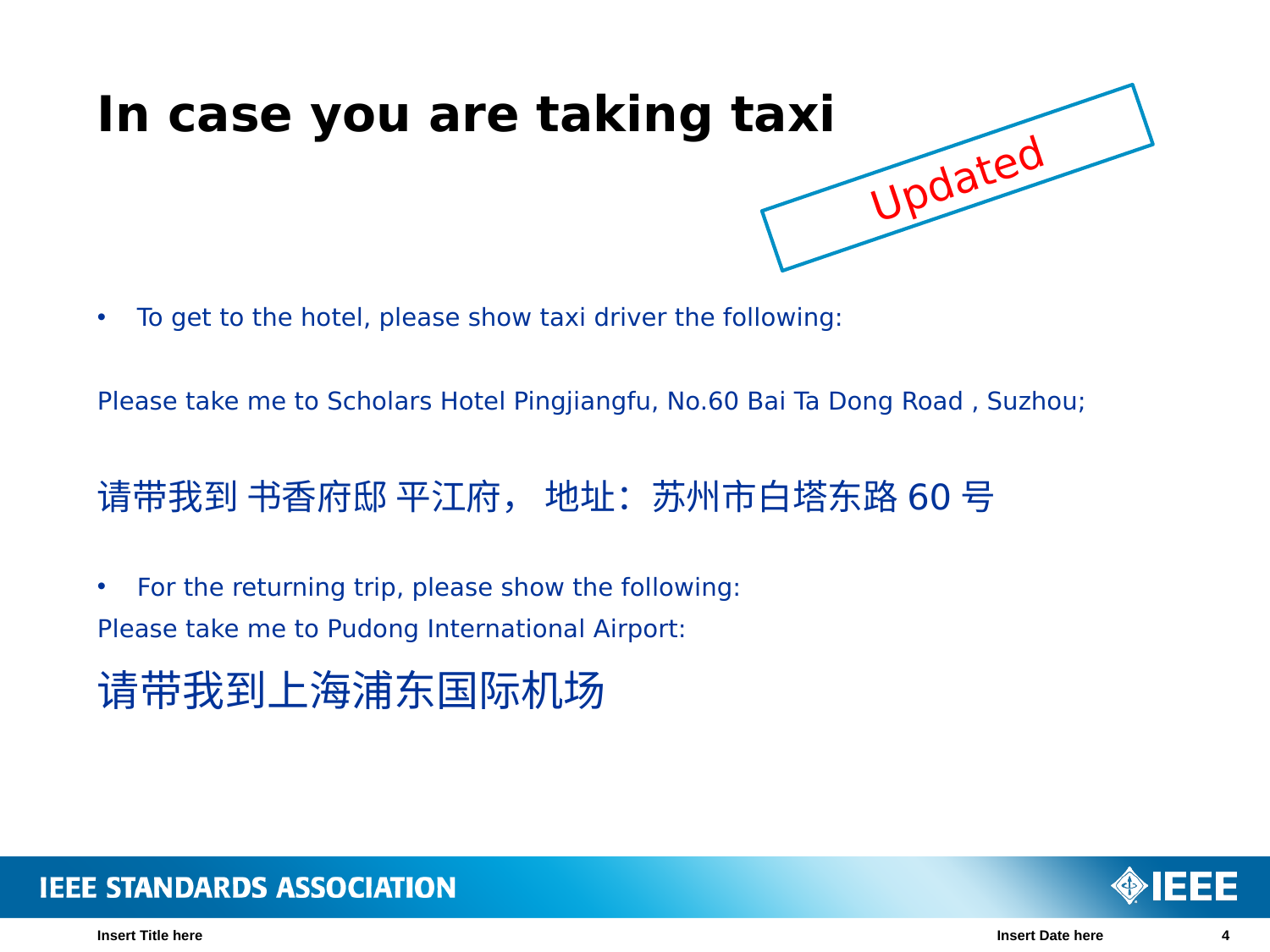

# In case you are taking taxi
Updated

To get to the hotel, please show taxi driver the following:

Please take me to Scholars Hotel Pingjiangfu, No.60 Bai Ta Dong Road , Suzhou;

请带我到 书香府邸 平江府， 地址：苏州市白塔东路60号

For the returning trip, please show the following:
Please take me to Pudong International Airport:
请带我到上海浦东国际机场

Insert Title here
Insert Date here
4